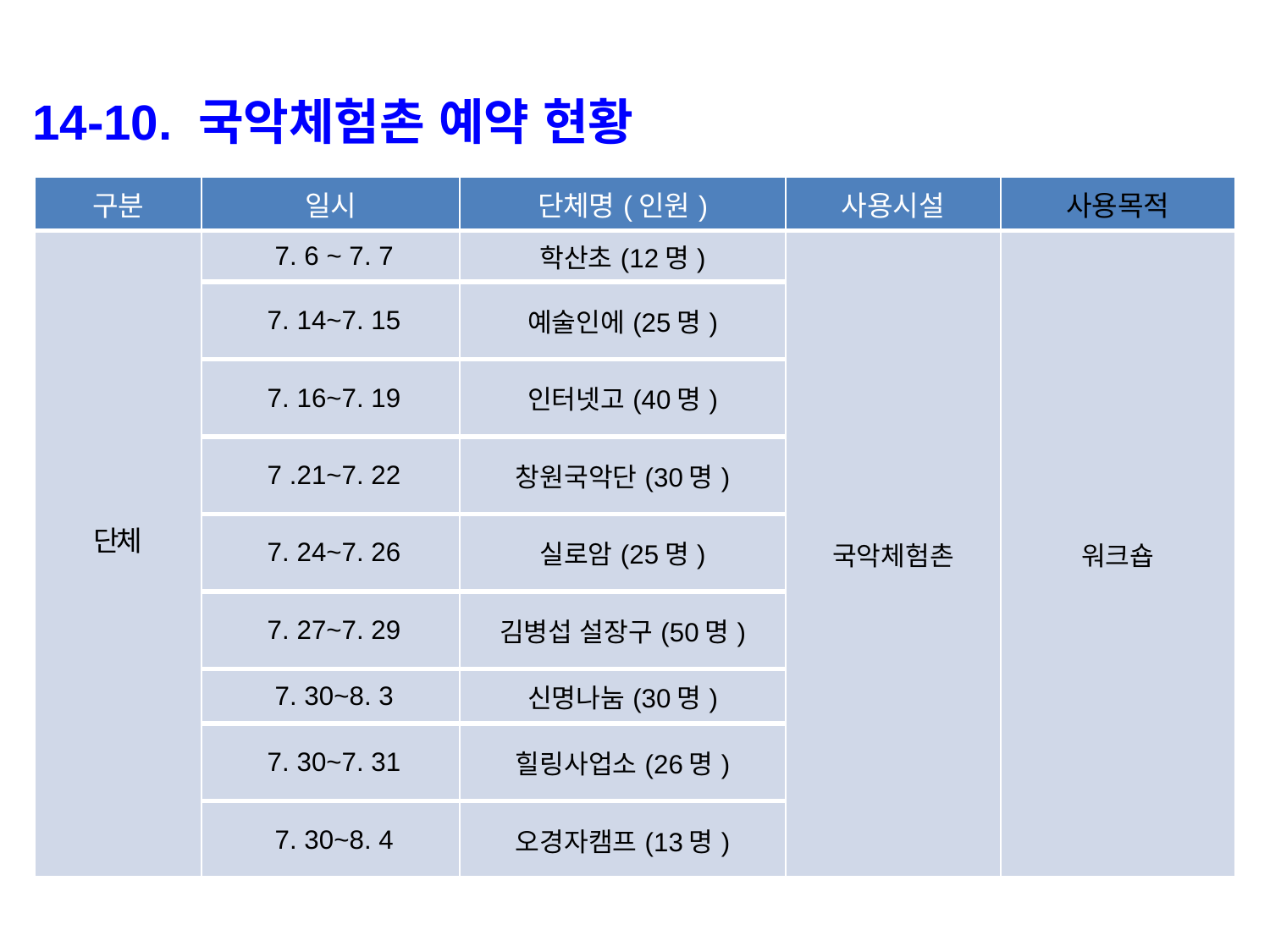

14-10. 국악체험촌 예약 현황
| 구분 | 일시 | 단체명(인원) | 사용시설 | 사용목적 |
| --- | --- | --- | --- | --- |
| 단체 | 7. 6 ~ 7. 7 | 학산초(12명) | 국악체험촌 | 워크숍 |
|  | 7. 14~7. 15 | 예술인에(25명) |  |  |
|  | 7. 16~7. 19 | 인터넷고(40명) |  |  |
|  | 7 .21~7. 22 | 창원국악단(30명) |  |  |
|  | 7. 24~7. 26 | 실로암(25명) |  |  |
|  | 7. 27~7. 29 | 김병섭 설장구(50명) |  |  |
|  | 7. 30~8. 3 | 신명나눔(30명) |  |  |
|  | 7. 30~7. 31 | 힐링사업소(26명) |  |  |
|  | 7. 30~8. 4 | 오경자캠프(13명) |  |  |